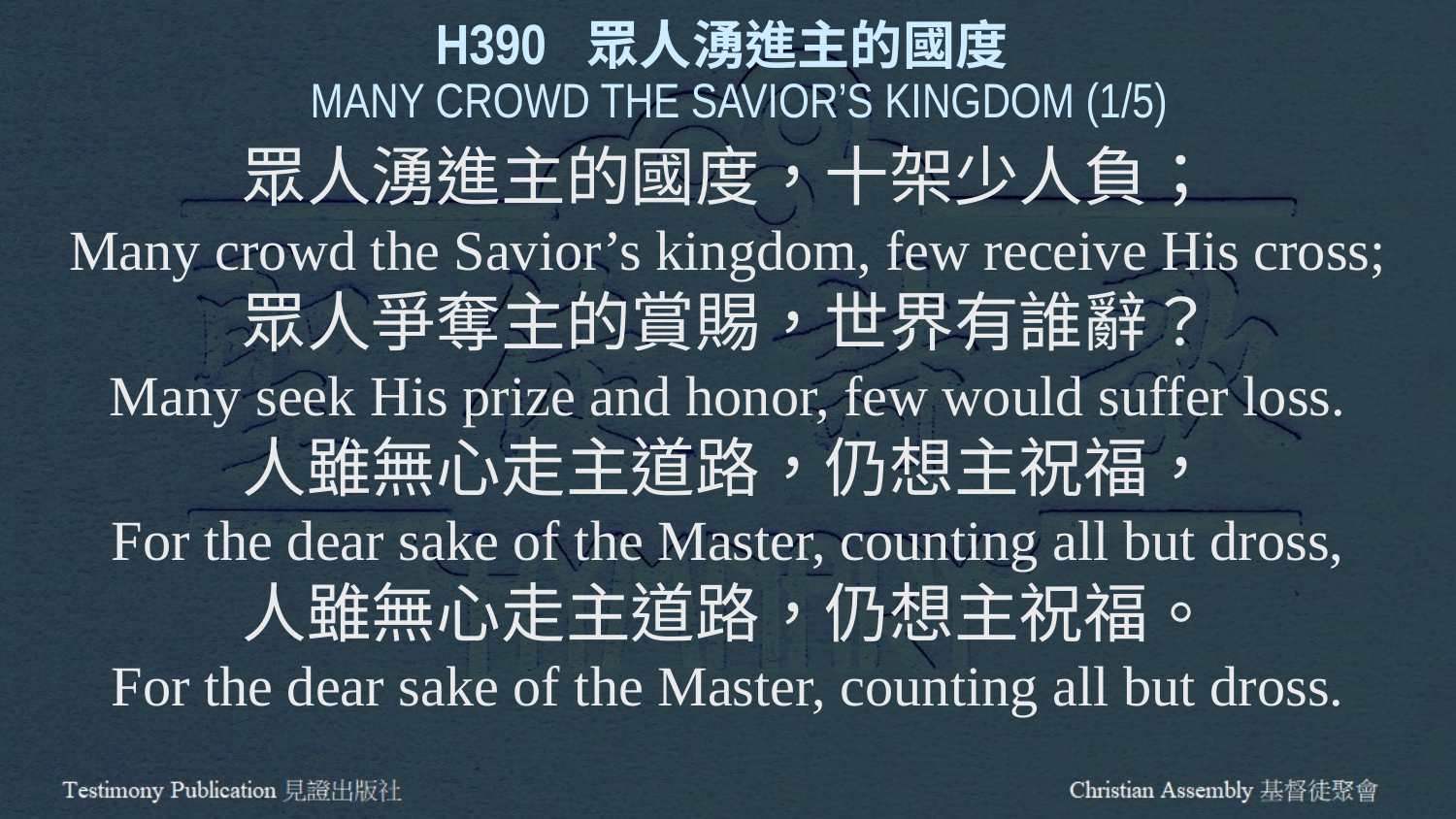

H390  眾人湧進主的國度
 MANY CROWD THE SAVIOR’S KINGDOM (1/5)
眾人湧進主的國度，十架少人負；
Many crowd the Savior’s kingdom, few receive His cross;
眾人爭奪主的賞賜，世界有誰辭？
Many seek His prize and honor, few would suffer loss.
人雖無心走主道路，仍想主祝福，
For the dear sake of the Master, counting all but dross,
人雖無心走主道路，仍想主祝福。
For the dear sake of the Master, counting all but dross.